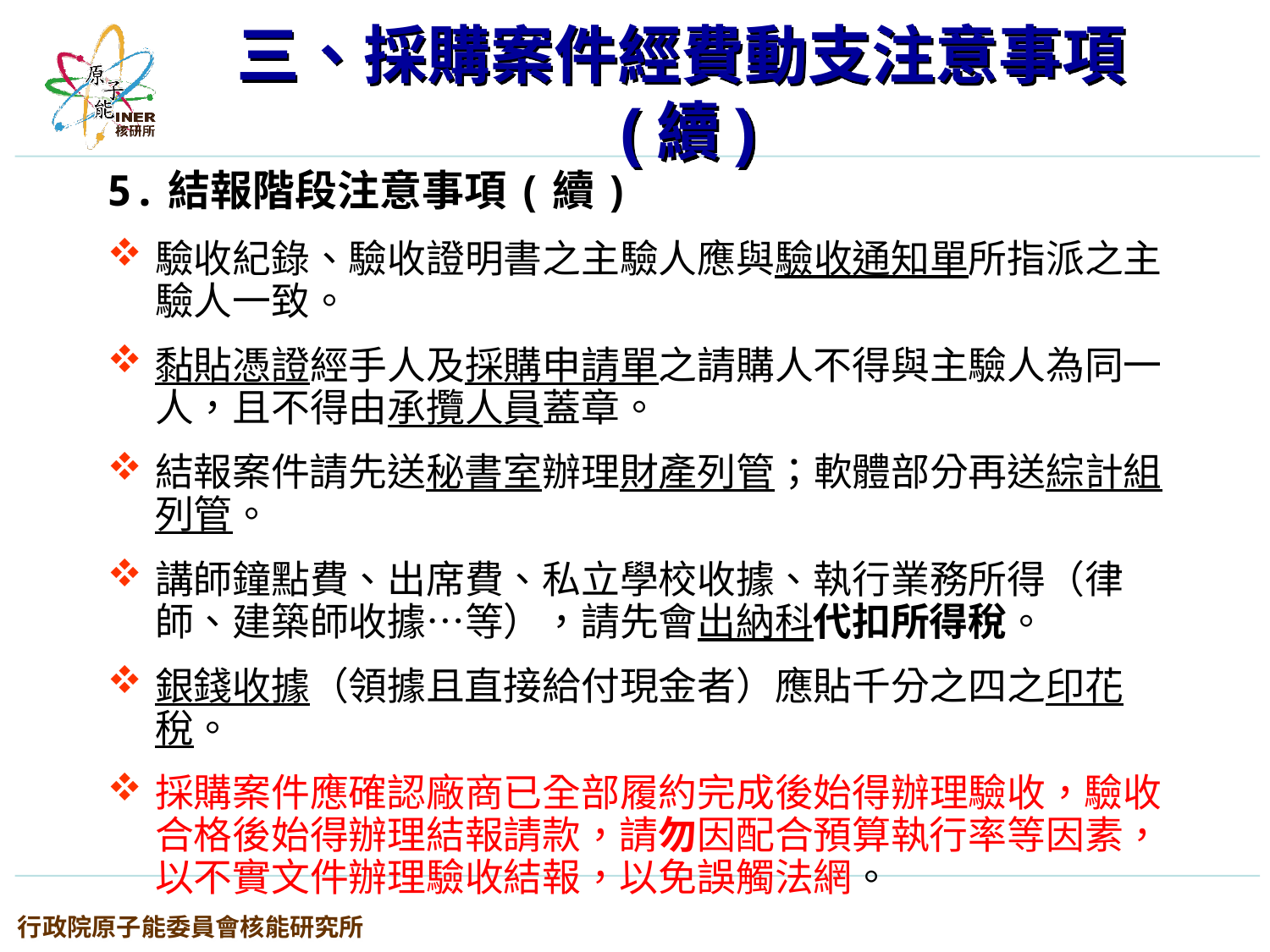

三、採購案件經費動支注意事項(續)
5.結報階段注意事項(續)
驗收紀錄、驗收證明書之主驗人應與驗收通知單所指派之主驗人一致。
黏貼憑證經手人及採購申請單之請購人不得與主驗人為同一人，且不得由承攬人員蓋章。
結報案件請先送秘書室辦理財產列管；軟體部分再送綜計組列管。
講師鐘點費、出席費、私立學校收據、執行業務所得（律師、建築師收據…等），請先會出納科代扣所得稅。
銀錢收據（領據且直接給付現金者）應貼千分之四之印花稅。
採購案件應確認廠商已全部履約完成後始得辦理驗收，驗收合格後始得辦理結報請款，請勿因配合預算執行率等因素，以不實文件辦理驗收結報，以免誤觸法網。